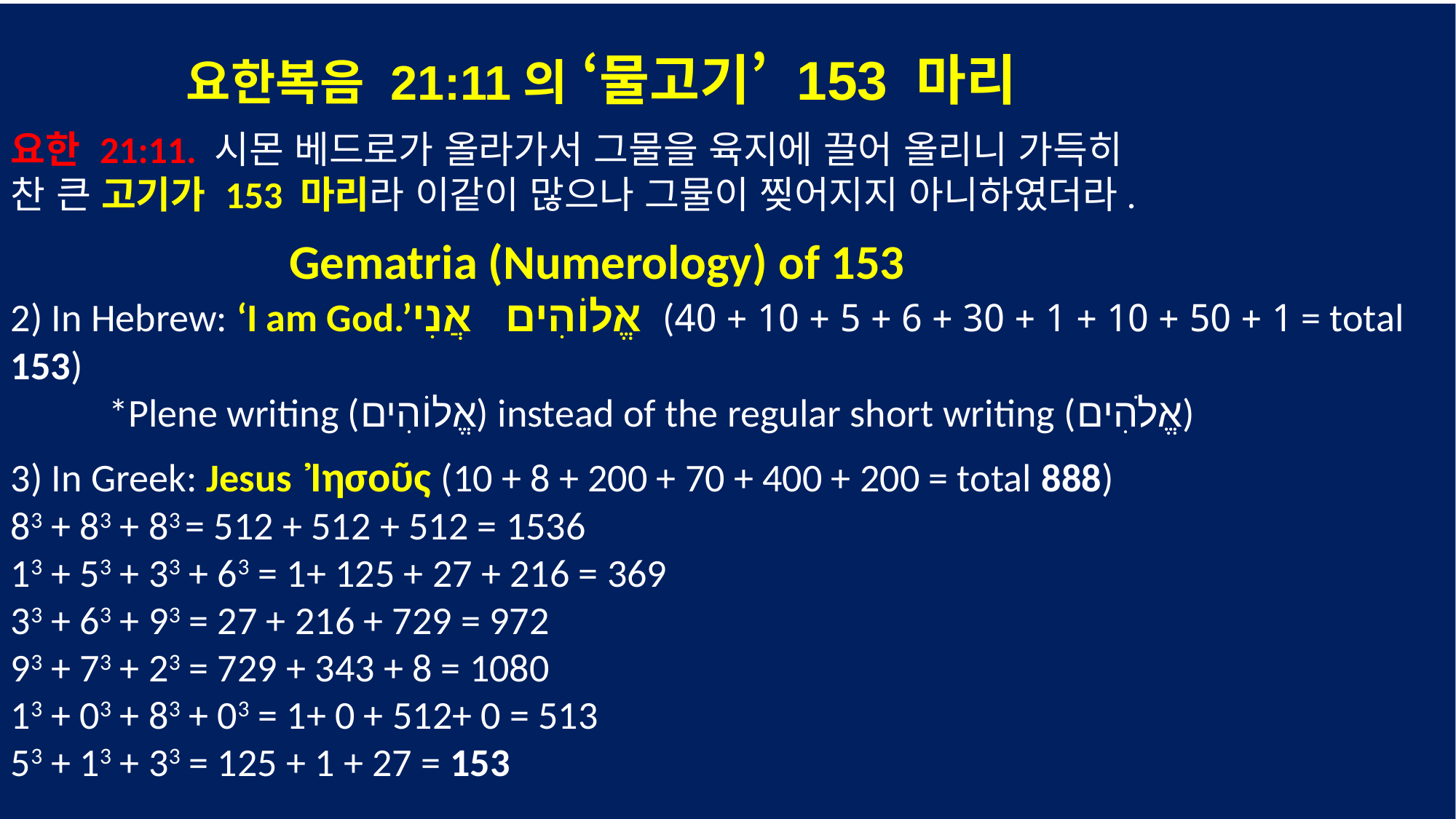

요한복음 21:11의 ‘물고기’ 153 마리

요한 21:11. 시몬 베드로가 올라가서 그물을 육지에 끌어 올리니 가득히
찬 큰 고기가 153 마리라 이같이 많으나 그물이 찢어지지 아니하였더라.

	                               Gematria (Numerology) of 153
2) In Hebrew: ‘I am God.’אֱלוֹהִים   אֲנִי  (1 + 50 + 10 + 1 + 30 + 6 + 5 + 10 + 40 = total 153)
           *Plene writing (אֱלוֹהִים) instead of the regular short writing (‎אֱלֹהִים)

3) In Greek: Jesus  Ἰησοῦς (10 + 8 + 200 + 70 + 400 + 200 = total 888)
83 + 83 + 83 = 512 + 512 + 512 = 1536
13 + 53 + 33 + 63 = 1+ 125 + 27 + 216 = 369
33 + 63 + 93 = 27 + 216 + 729 = 972
93 + 73 + 23 = 729 + 343 + 8 = 1080
13 + 03 + 83 + 03 = 1+ 0 + 512+ 0 = 513
53 + 13 + 33 = 125 + 1 + 27 = 153